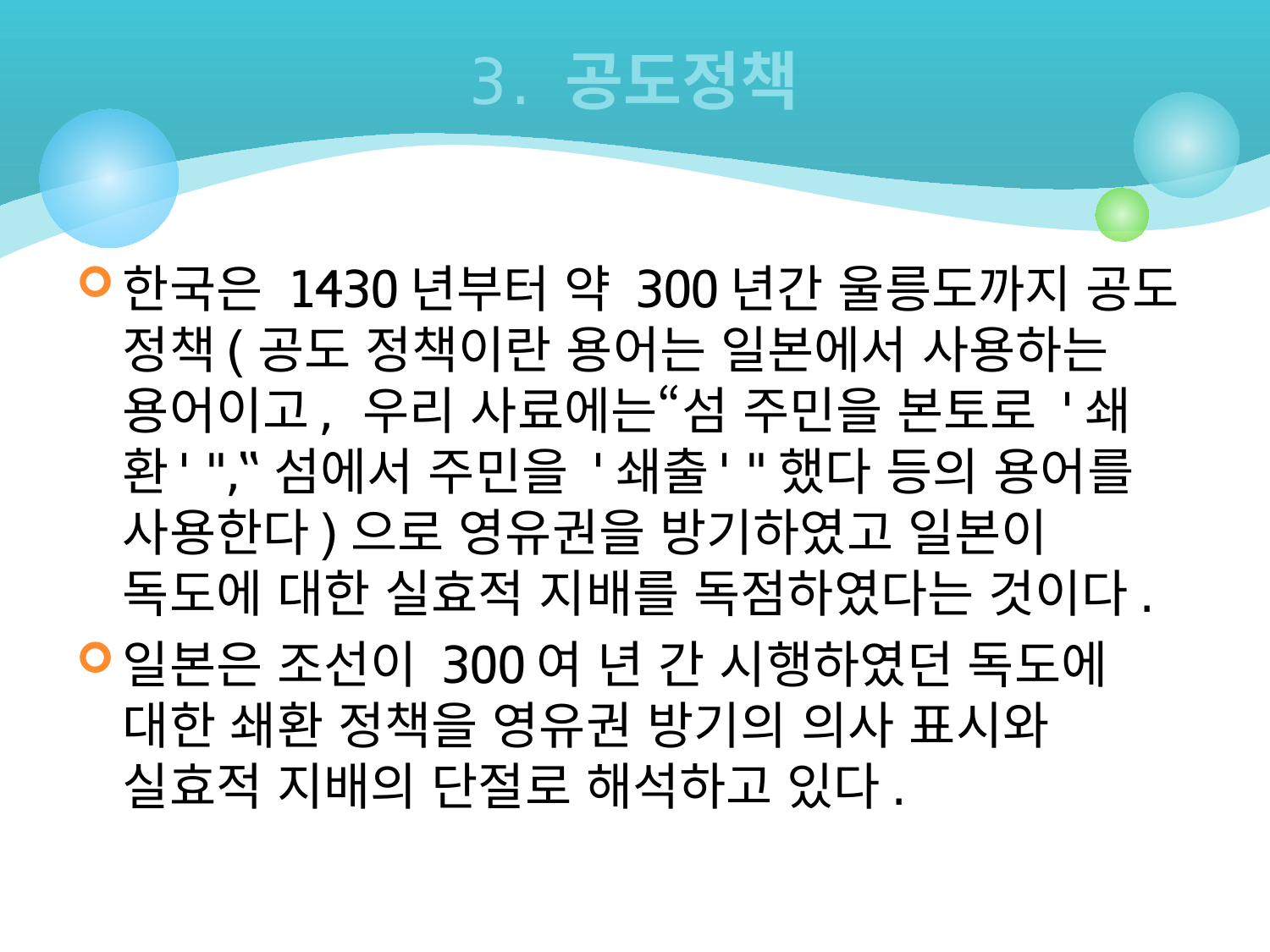

# 3. 공도정책
한국은 1430년부터 약 300년간 울릉도까지 공도 정책(공도 정책이란 용어는 일본에서 사용하는 용어이고, 우리 사료에는“섬 주민을 본토로 '쇄환' ",“섬에서 주민을 '쇄출' "했다 등의 용어를 사용한다)으로 영유권을 방기하였고 일본이 독도에 대한 실효적 지배를 독점하였다는 것이다.
일본은 조선이 300여 년 간 시행하였던 독도에 대한 쇄환 정책을 영유권 방기의 의사 표시와 실효적 지배의 단절로 해석하고 있다.